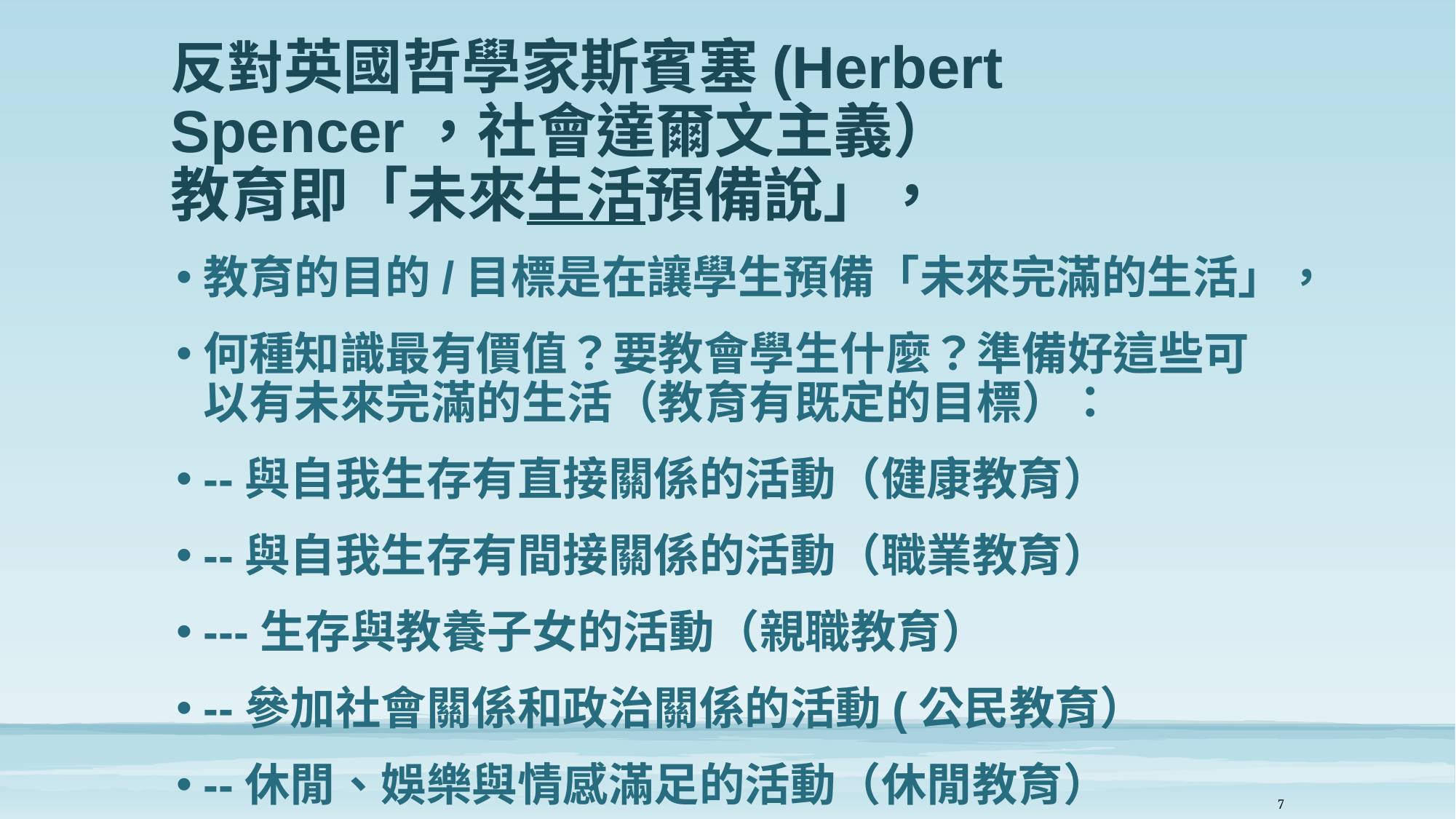

# 反對英國哲學家斯賓塞(Herbert Spencer，社會達爾文主義） 教育即「未來生活預備說」，
教育的目的/目標是在讓學生預備「未來完滿的生活」，
何種知識最有價值？要教會學生什麼？準備好這些可以有未來完滿的生活（教育有既定的目標）：
--與自我生存有直接關係的活動（健康教育）
--與自我生存有間接關係的活動（職業教育）
---生存與教養子女的活動（親職教育）
--參加社會關係和政治關係的活動(公民教育）
--休閒、娛樂與情感滿足的活動（休閒教育）

7